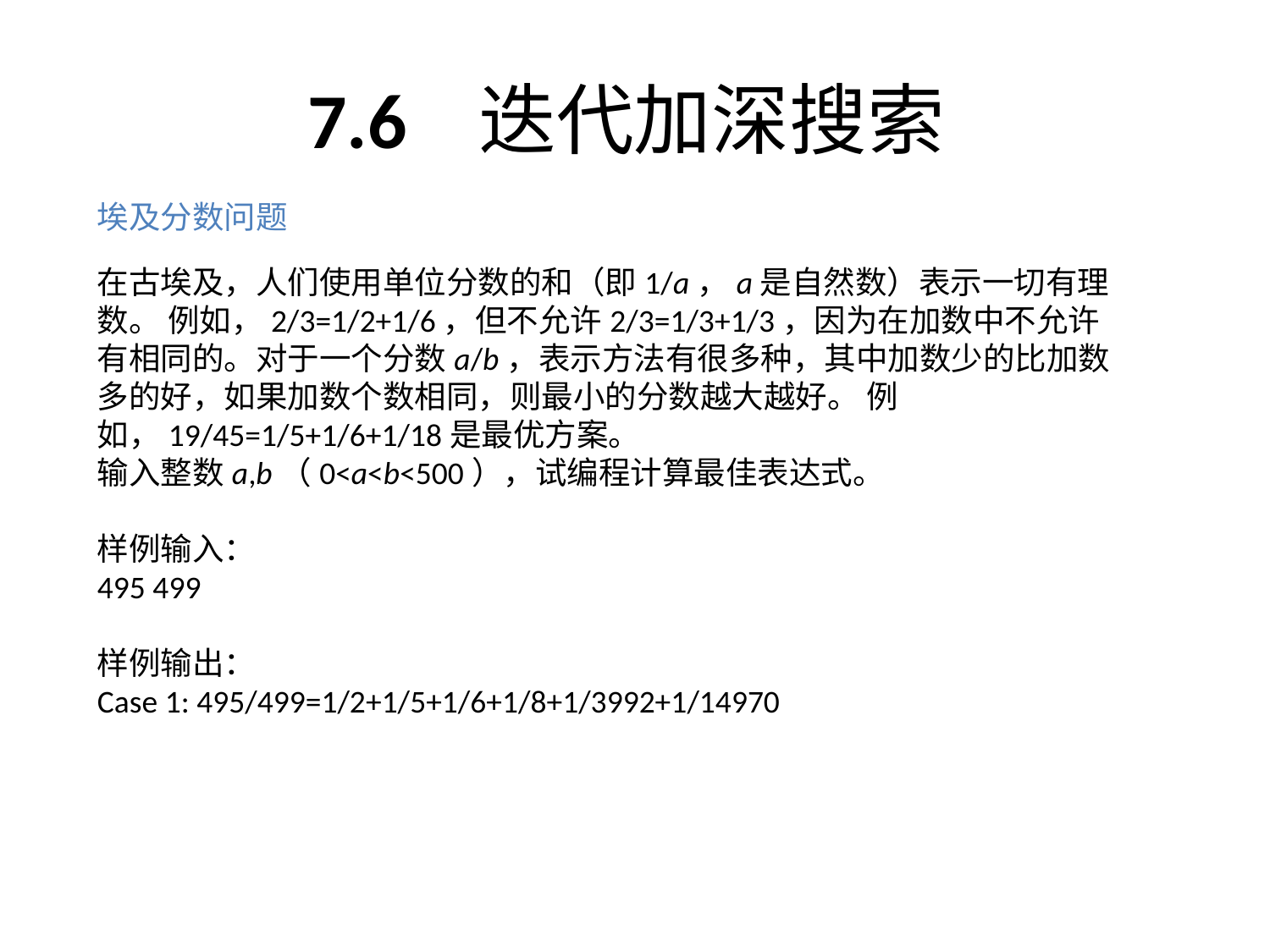

# 7.6   迭代加深搜索
埃及分数问题
在古埃及，人们使用单位分数的和（即1/a，a是自然数）表示一切有理
数。 例如，2/3=1/2+1/6，但不允许2/3=1/3+1/3，因为在加数中不允许有相同的。对于一个分数a/b，表示方法有很多种，其中加数少的比加数多的好，如果加数个数相同，则最小的分数越大越好。 例如，19/45=1/5+1/6+1/18是最优方案。
输入整数a,b（0<a<b<500），试编程计算最佳表达式。
样例输入：
495 499
样例输出：
Case 1: 495/499=1/2+1/5+1/6+1/8+1/3992+1/14970